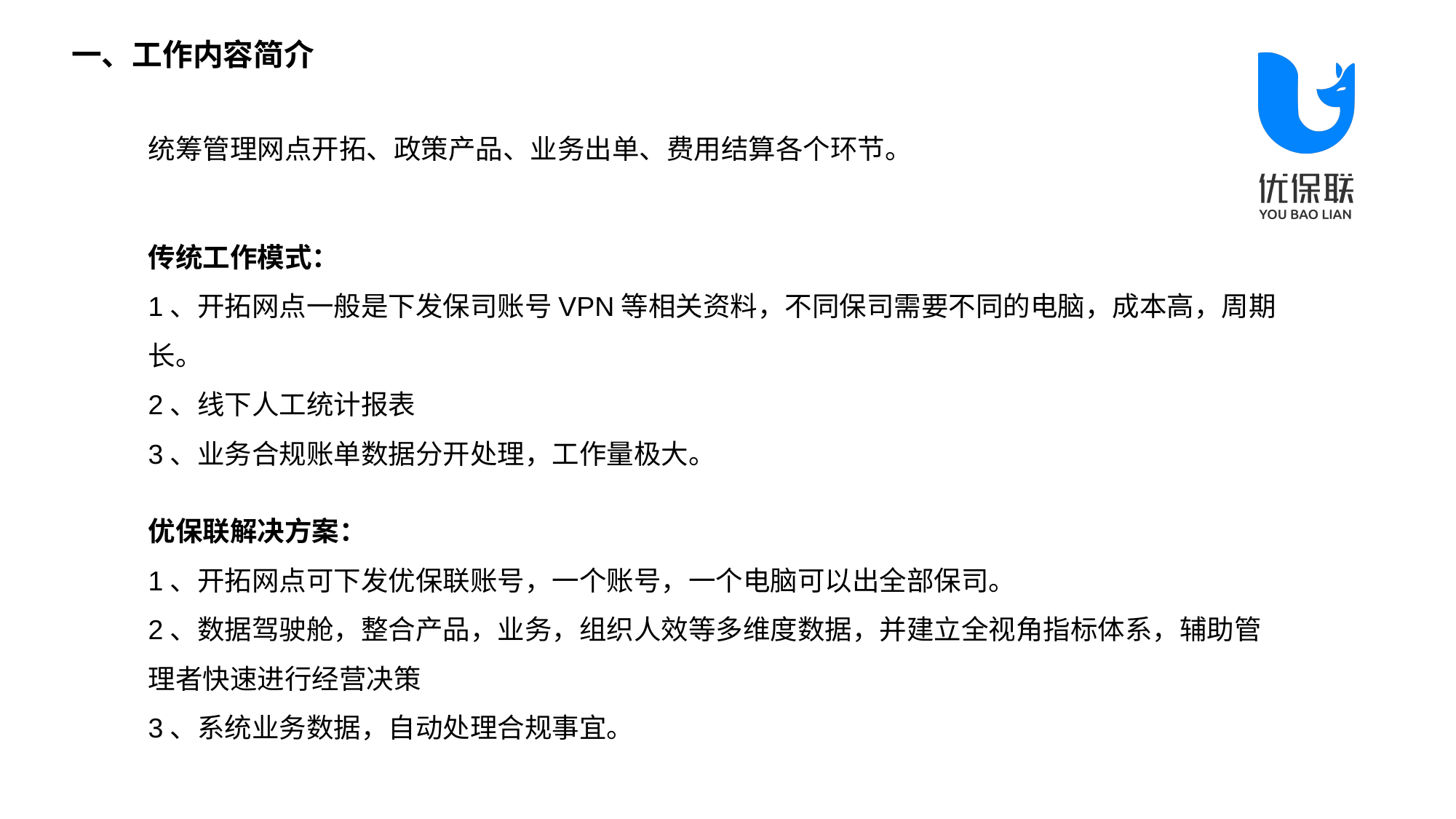

一、工作内容简介
统筹管理网点开拓、政策产品、业务出单、费用结算各个环节。
传统工作模式：
1、开拓网点一般是下发保司账号VPN等相关资料，不同保司需要不同的电脑，成本高，周期长。
2、线下人工统计报表
3、业务合规账单数据分开处理，工作量极大。
优保联解决方案：
1、开拓网点可下发优保联账号，一个账号，一个电脑可以出全部保司。
2、数据驾驶舱，整合产品，业务，组织人效等多维度数据，并建立全视角指标体系，辅助管理者快速进行经营决策
3、系统业务数据，自动处理合规事宜。